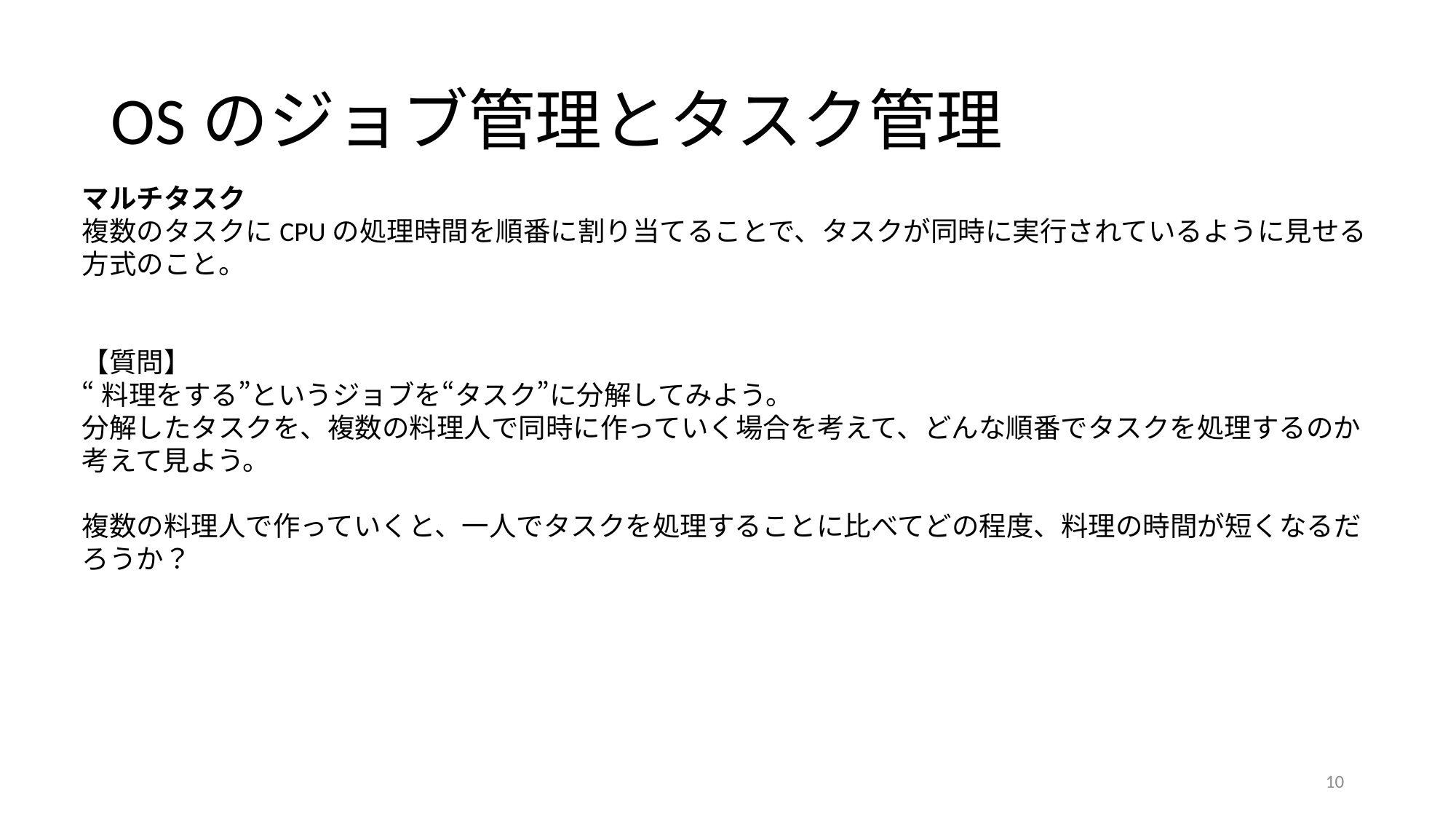

# OSのジョブ管理とタスク管理
マルチタスク
複数のタスクにCPUの処理時間を順番に割り当てることで、タスクが同時に実行されているように見せる方式のこと。

【質問】
“料理をする”というジョブを“タスク”に分解してみよう。
分解したタスクを、複数の料理人で同時に作っていく場合を考えて、どんな順番でタスクを処理するのか考えて見よう。

複数の料理人で作っていくと、一人でタスクを処理することに比べてどの程度、料理の時間が短くなるだろうか？

10